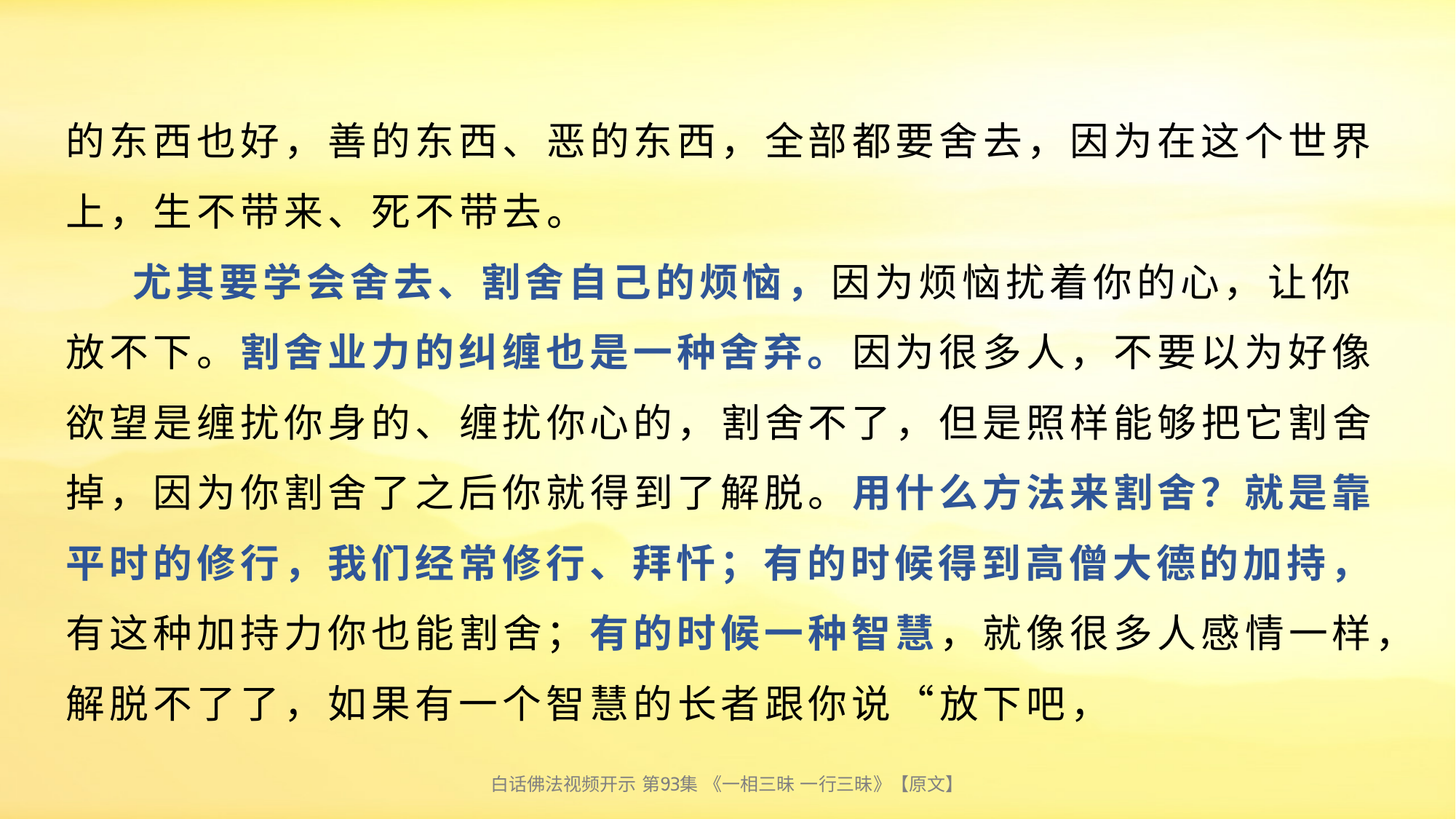

# 的东西也好，善的东西、恶的东西，全部都要舍去，因为在这个世界上，生不带来、死不带去。 尤其要学会舍去、割舍自己的烦恼，因为烦恼扰着你的心，让你放不下。割舍业力的纠缠也是一种舍弃。因为很多人，不要以为好像欲望是缠扰你身的、缠扰你心的，割舍不了，但是照样能够把它割舍掉，因为你割舍了之后你就得到了解脱。用什么方法来割舍？就是靠平时的修行，我们经常修行、拜忏；有的时候得到高僧大德的加持，有这种加持力你也能割舍；有的时候一种智慧，就像很多人感情一样，解脱不了了，如果有一个智慧的长者跟你说“放下吧，
白话佛法视频开示 第93集 《一相三昧 一行三昧》【原文】